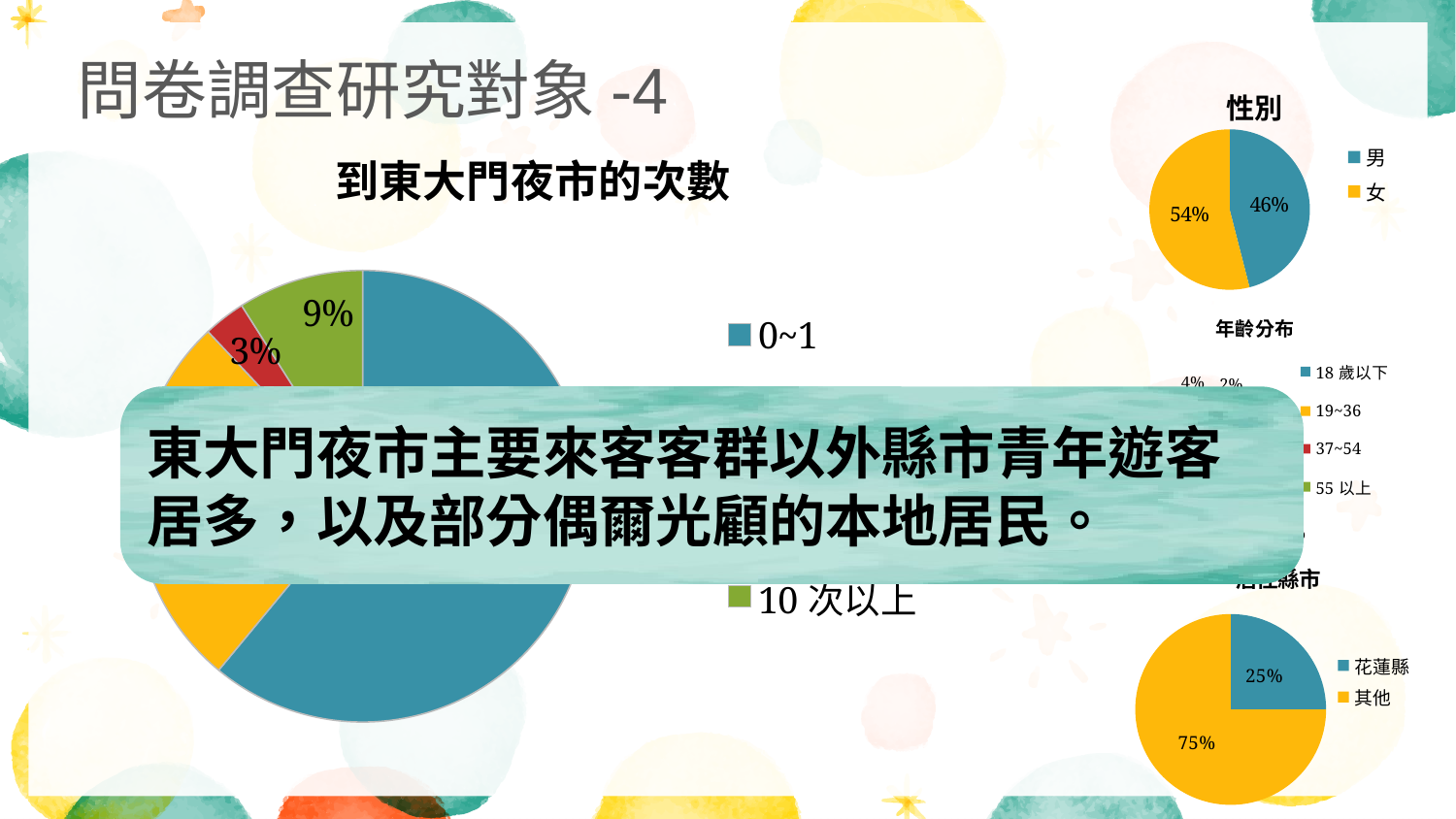

問卷調查研究對象-4

### Chart: 性別

| Category |  |
|---|---|
| 男 | 0.46 |
| 女 | 0.54 |

### Chart: 到東大門夜市的次數

| Category |  |
|---|---|
| 0~1 | 0.6100000000000007 |
| 2~5 | 0.27 |
| 6~10 | 0.030000000000000002 |
| 10次以上 | 0.09000000000000002 |

### Chart: 年齡分布

| Category |  |  |
|---|---|---|
| 18歲以下 | 0.02000000000000001 | 0.02000000000000001 |
| 19~36 | 0.6900000000000006 | 0.6900000000000006 |
| 37~54 | 0.25 | 0.25 |
| 55以上 | 0.04000000000000002 | 0.04000000000000002 |
東大門夜市主要來客客群以外縣市青年遊客居多，以及部分偶爾光顧的本地居民。

### Chart: 居住縣市

| Category |  |
|---|---|
| 花蓮縣 | 0.25 |
| 其他 | 0.7500000000000053 |